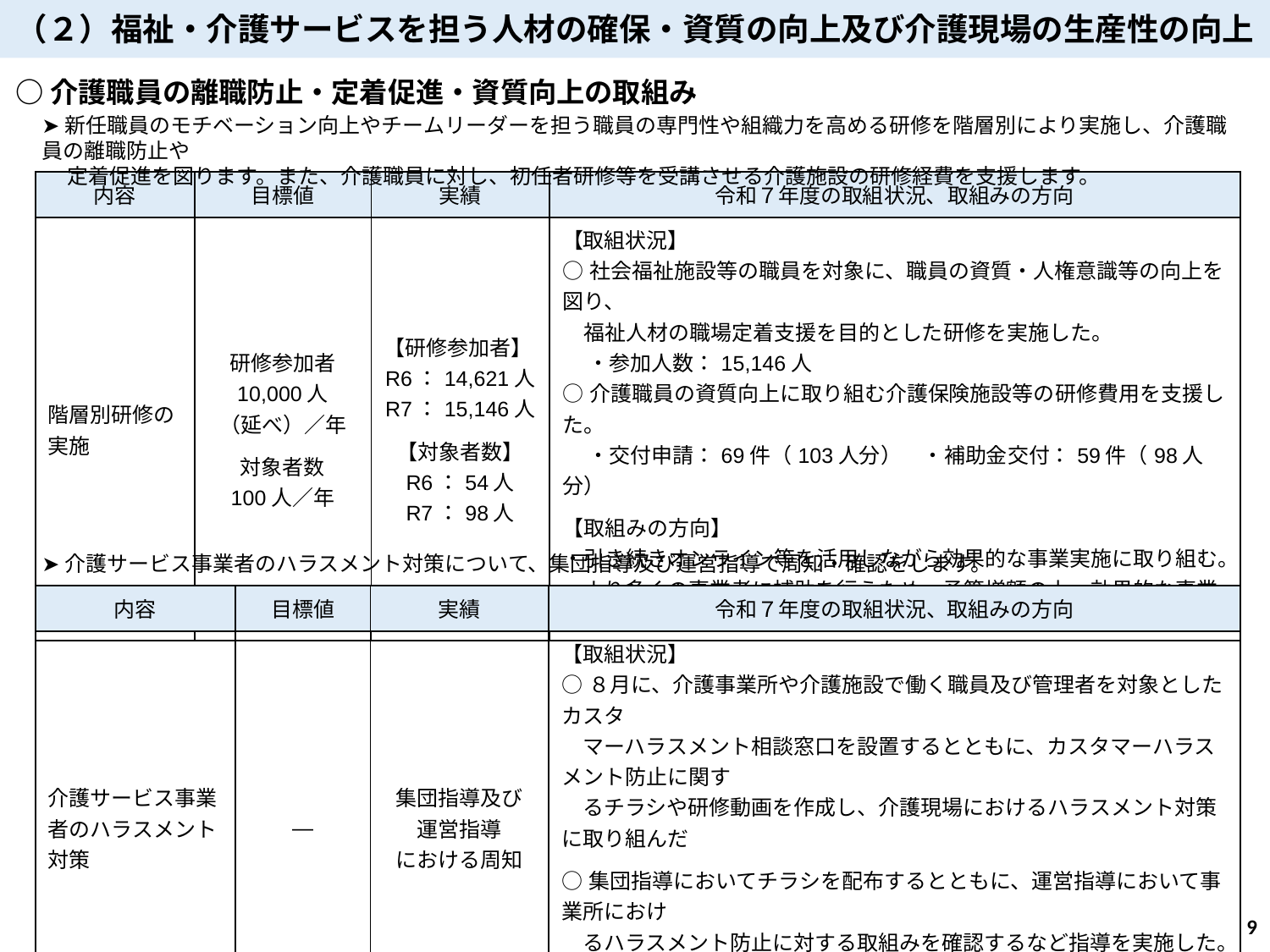

（２）福祉・介護サービスを担う人材の確保・資質の向上及び介護現場の生産性の向上
○介護職員の離職防止・定着促進・資質向上の取組み
➤新任職員のモチベーション向上やチームリーダーを担う職員の専門性や組織力を高める研修を階層別により実施し、介護職員の離職防止や
　 定着促進を図ります。また、介護職員に対し、初任者研修等を受講させる介護施設の研修経費を支援します。
| 内容 | 目標値 | 実績 | 令和７年度の取組状況、取組みの方向 |
| --- | --- | --- | --- |
| 階層別研修の実施 | 研修参加者 10,000人 （延べ）／年 対象者数 100人／年 | 【研修参加者】R6：14,621人 R7：15,146人 【対象者数】 R6：54人 R7：98人 | 【取組状況】 ○社会福祉施設等の職員を対象に、職員の資質・人権意識等の向上を図り、 　福祉人材の職場定着支援を目的とした研修を実施した。 　 ・参加人数：15,146人 ○介護職員の資質向上に取り組む介護保険施設等の研修費用を支援した。 　 ・交付申請：69件（103人分）　・補助金交付：59件（98人分） 【取組みの方向】 ・引き続きオンライン等を活用しながら効果的な事業実施に取り組む。 ・より多くの事業者に補助を行うため、予算増額の上、効果的な事業実施に取り組む。 |
➤介護サービス事業者のハラスメント対策について、集団指導及び運営指導で周知・確認をします。
| 内容 | 目標値 | 実績 | 令和７年度の取組状況、取組みの方向 |
| --- | --- | --- | --- |
| 介護サービス事業者のハラスメント対策 | ― | 集団指導及び 運営指導 における周知 | 【取組状況】 ○８月に、介護事業所や介護施設で働く職員及び管理者を対象としたカスタ　 　マーハラスメント相談窓口を設置するとともに、カスタマーハラスメント防止に関す 　るチラシや研修動画を作成し、介護現場におけるハラスメント対策に取り組んだ ○集団指導においてチラシを配布するとともに、運営指導において事業所におけ 　るハラスメント防止に対する取組みを確認するなど指導を実施した。 【取組みの方向】 　引き続き集団指導の場を活用しカスタマーハラスメントに関する取組みの周知を図るほか、運営指導において事業所におけるハラスメント防止に対する指導を継続する。 |
9